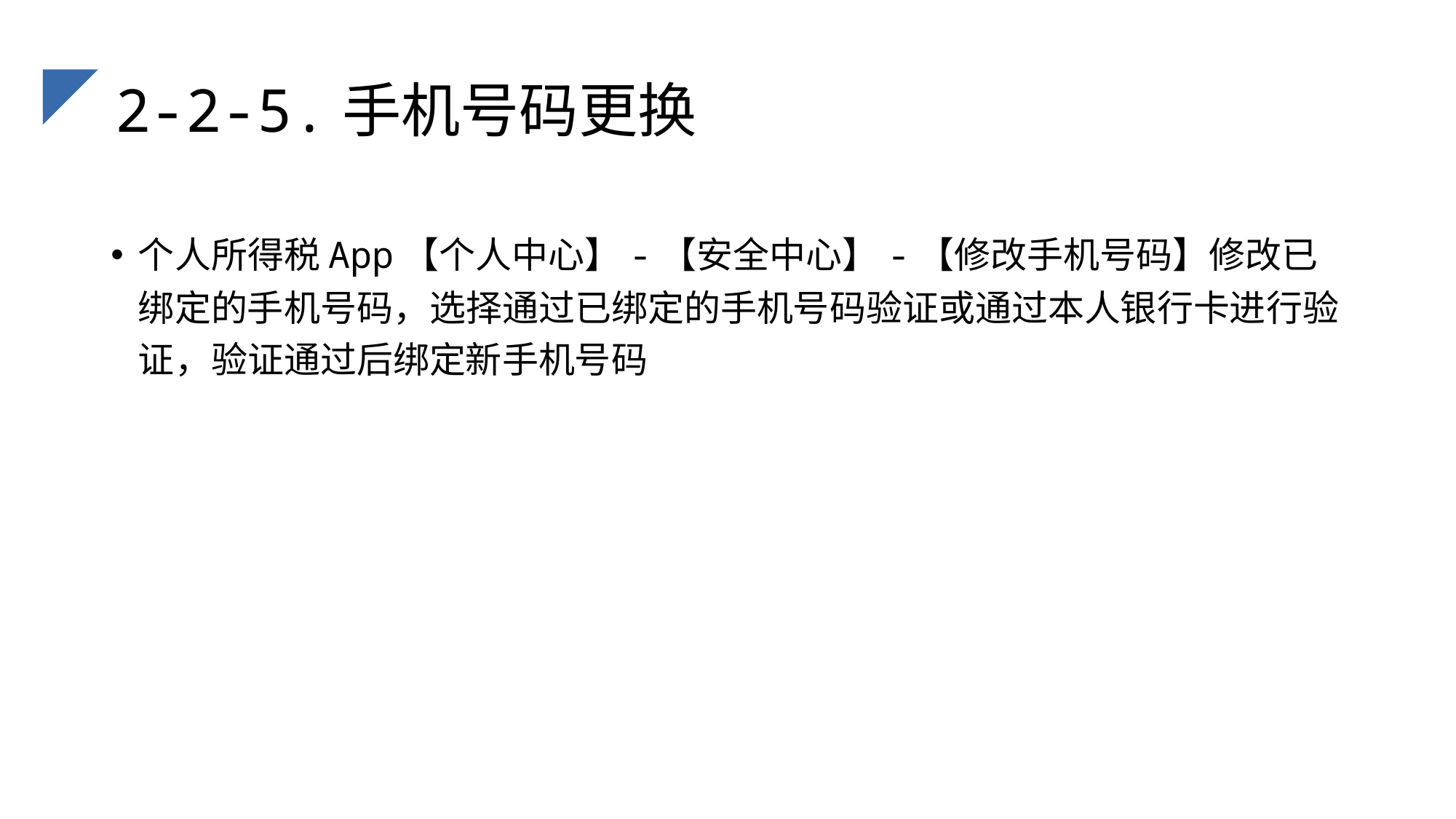

# 2-2-5.手机号码更换
个人所得税App【个人中心】-【安全中心】-【修改手机号码】修改已绑定的手机号码，选择通过已绑定的手机号码验证或通过本人银行卡进行验证，验证通过后绑定新手机号码